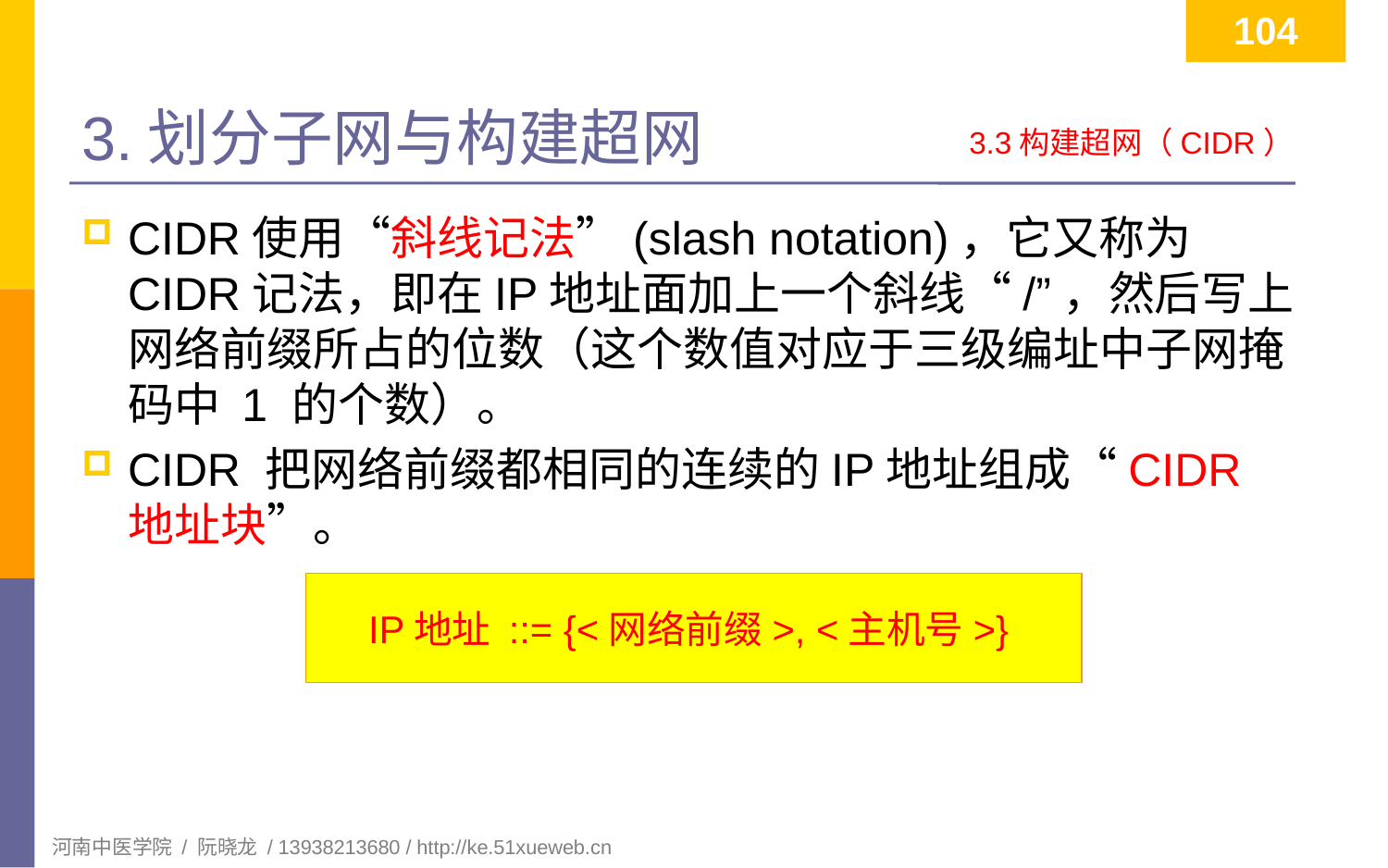

104
# 3.划分子网与构建超网
3.3构建超网（CIDR）
CIDR使用“斜线记法”(slash notation)，它又称为CIDR记法，即在IP地址面加上一个斜线“/”，然后写上网络前缀所占的位数（这个数值对应于三级编址中子网掩码中 1 的个数）。
CIDR 把网络前缀都相同的连续的IP地址组成“CIDR 地址块”。

IP地址 ::= {<网络前缀>, <主机号>}